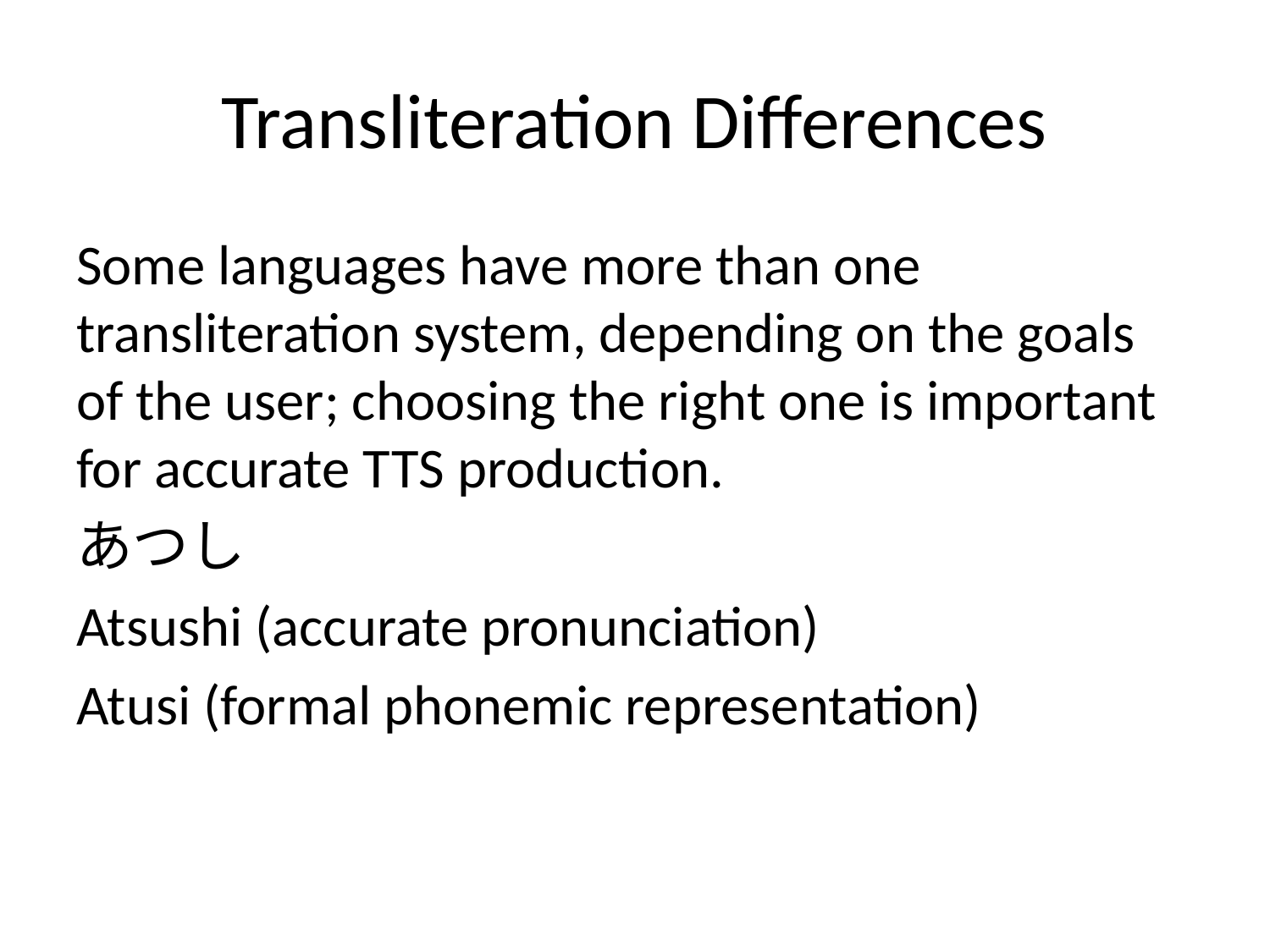

# Transliteration Differences
Some languages have more than one transliteration system, depending on the goals of the user; choosing the right one is important for accurate TTS production.
あつし
Atsushi (accurate pronunciation)
Atusi (formal phonemic representation)